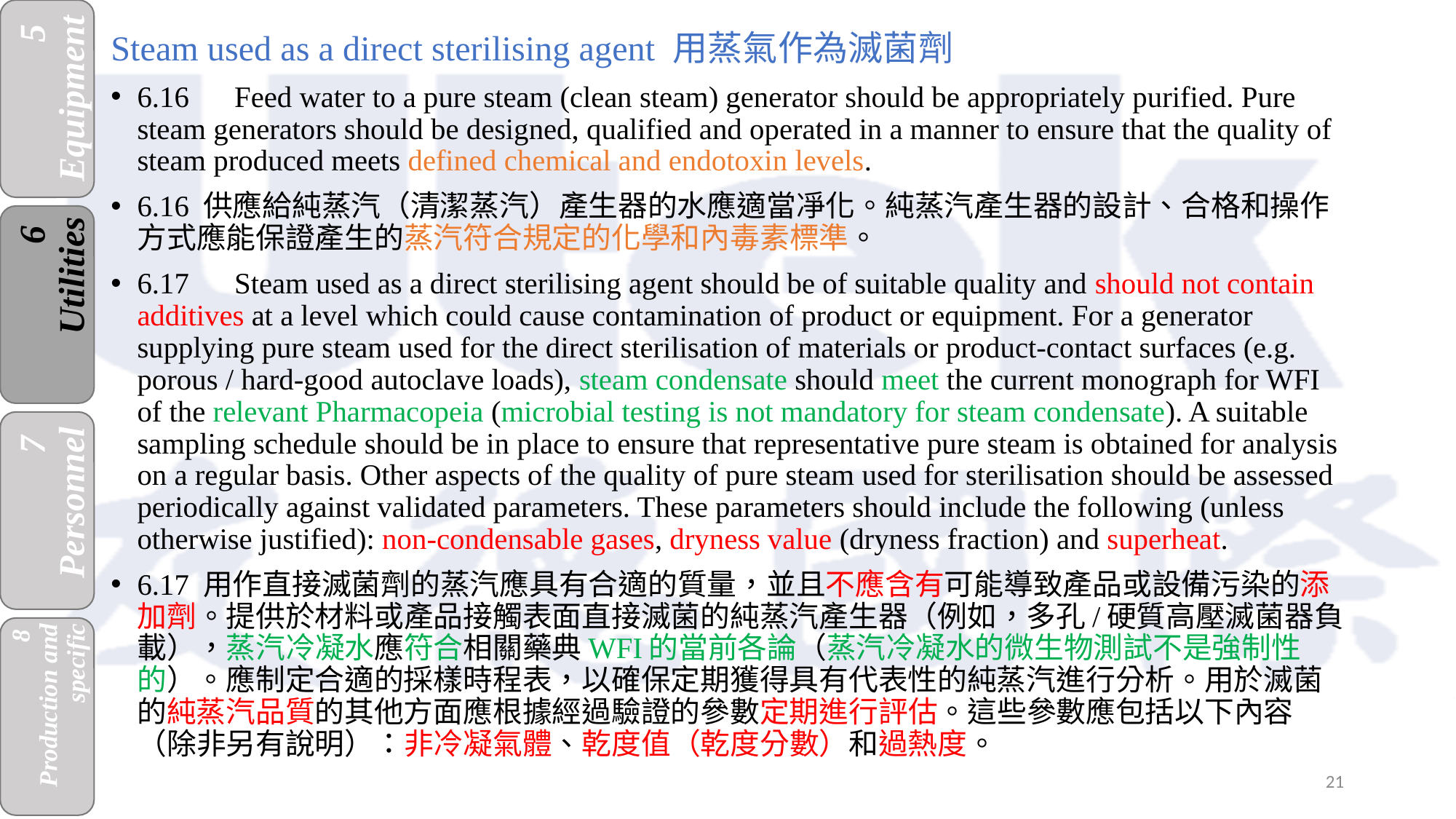

Steam used as a direct sterilising agent 用蒸氣作為滅菌劑
6.16	Feed water to a pure steam (clean steam) generator should be appropriately purified. Pure steam generators should be designed, qualified and operated in a manner to ensure that the quality of steam produced meets defined chemical and endotoxin levels.
6.16 供應給純蒸汽（清潔蒸汽）產生器的水應適當凈化。純蒸汽產生器的設計、合格和操作方式應能保證產生的蒸汽符合規定的化學和內毒素標準。
6.17	Steam used as a direct sterilising agent should be of suitable quality and should not contain additives at a level which could cause contamination of product or equipment. For a generator supplying pure steam used for the direct sterilisation of materials or product-contact surfaces (e.g. porous / hard-good autoclave loads), steam condensate should meet the current monograph for WFI of the relevant Pharmacopeia (microbial testing is not mandatory for steam condensate). A suitable sampling schedule should be in place to ensure that representative pure steam is obtained for analysis on a regular basis. Other aspects of the quality of pure steam used for sterilisation should be assessed periodically against validated parameters. These parameters should include the following (unless otherwise justified): non-condensable gases, dryness value (dryness fraction) and superheat.
6.17 用作直接滅菌劑的蒸汽應具有合適的質量，並且不應含有可能導致產品或設備污染的添加劑。提供於材料或產品接觸表面直接滅菌的純蒸汽產生器（例如，多孔/硬質高壓滅菌器負載），蒸汽冷凝水應符合相關藥典WFI的當前各論（蒸汽冷凝水的微生物測試不是強制性的）。應制定合適的採樣時程表，以確保定期獲得具有代表性的純蒸汽進行分析。用於滅菌的純蒸汽品質的其他方面應根據經過驗證的參數定期進行評估。這些參數應包括以下內容（除非另有說明）：非冷凝氣體、乾度值（乾度分數）和過熱度。

21